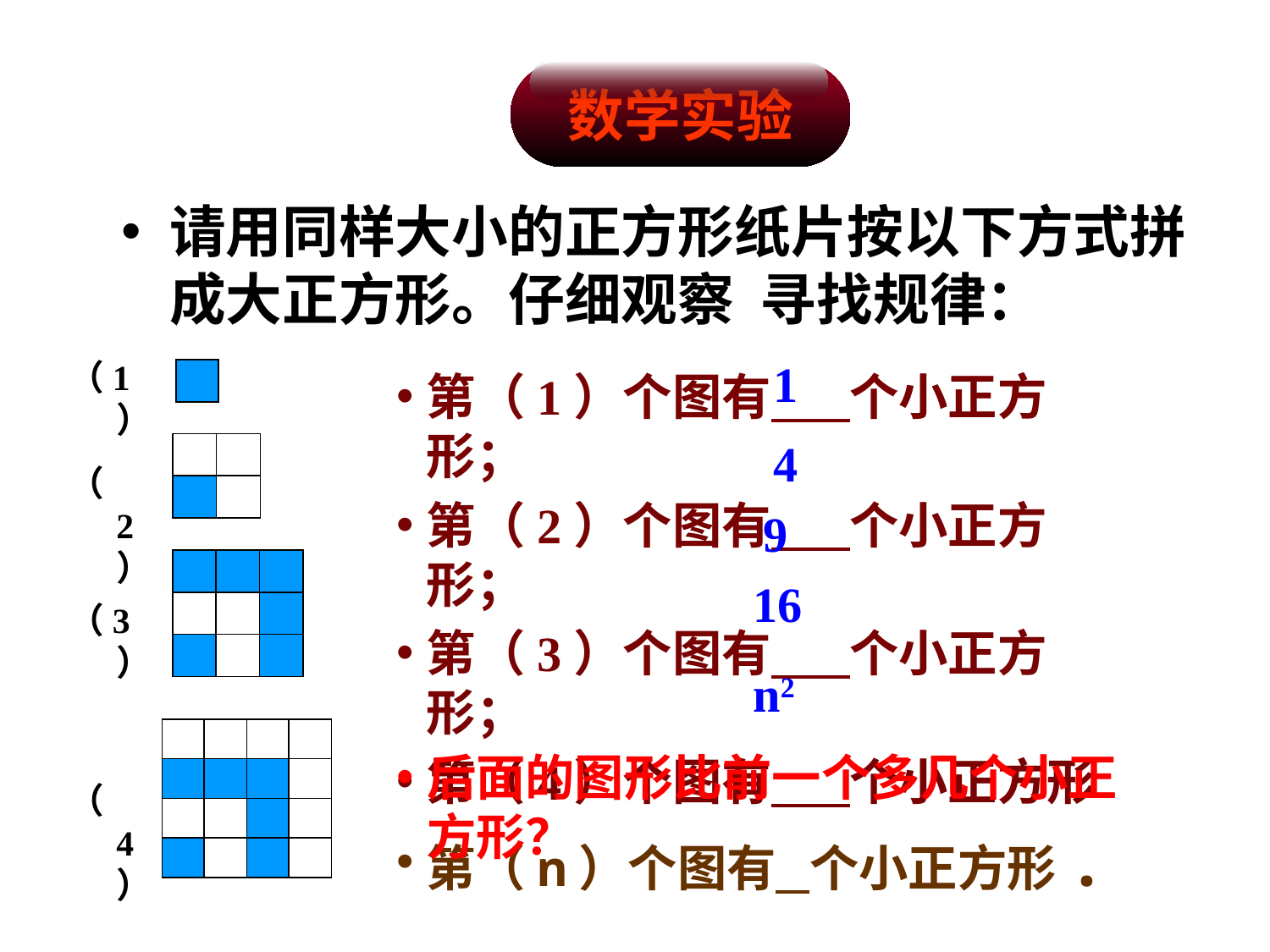

数学实验

请用同样大小的正方形纸片按以下方式拼成大正方形。仔细观察  寻找规律：
1
（1）

第（1）个图有       个小正方形；
第（2）个图有       个小正方形；
第（3）个图有       个小正方形；
第（4）个图有       个小正方形
第（n）个图有   个小正方形.

4

（2）
9

16
（3）
n2

后面的图形比前一个多几个小正方形？
（4）
17